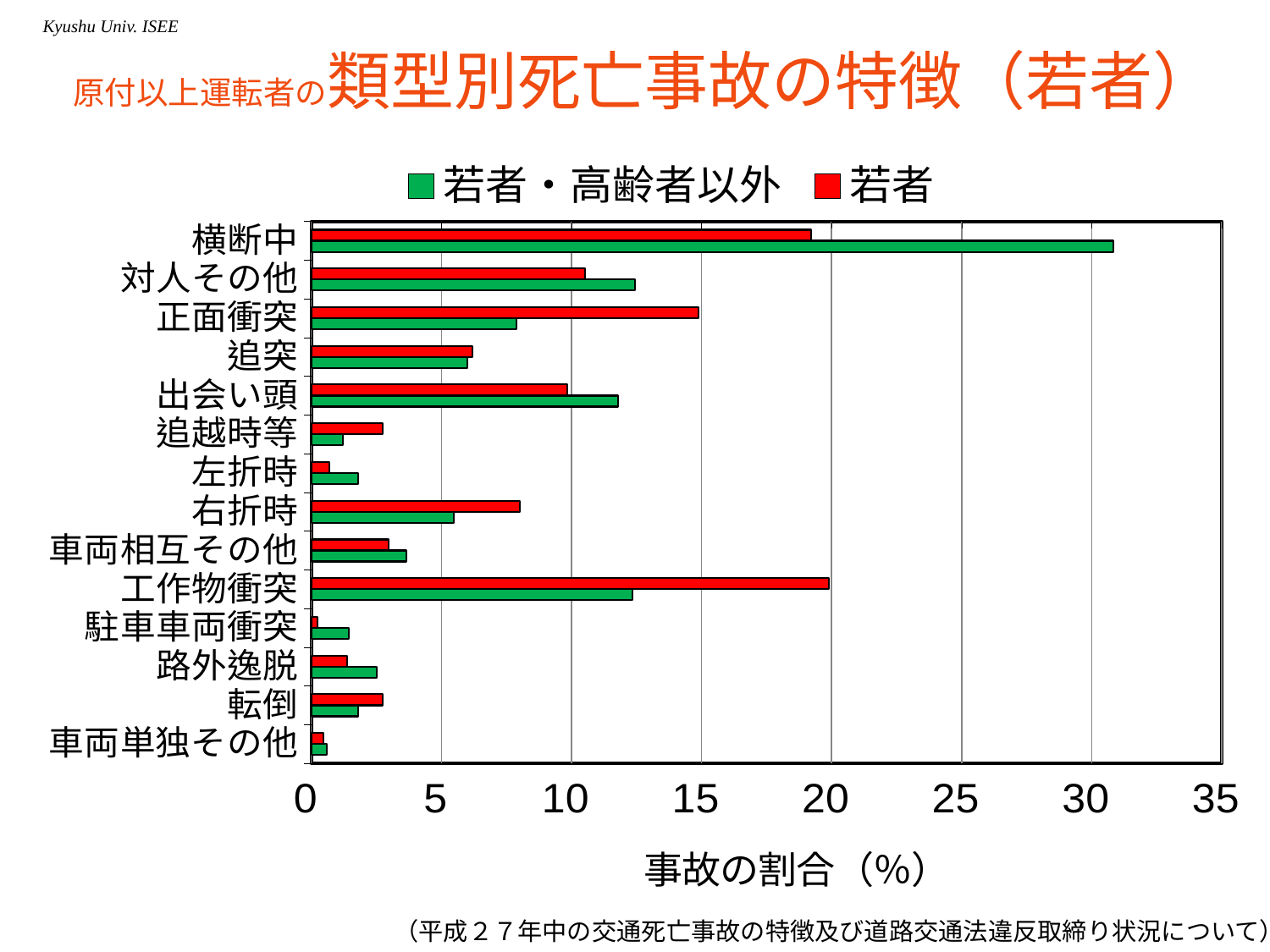

# 原付以上運転者の類型別死亡事故の特徴（若者）

### Chart

| Category | 若者 | 若者・高齢者以外 |
|---|---|---|
| 横断中 | 19.22196796338673 | 30.84415584415585 |
| 対人その他 | 10.52631578947368 | 12.430426716141 |
| 正面衝突 | 14.8741418764302 | 7.884972170686454 |
| 追突 | 6.178489702517162 | 5.98330241187384 |
| 出会い頭 | 9.839816933638447 | 11.78107606679035 |
| 追越時等 | 2.745995423340961 | 1.205936920222634 |
| 左折時 | 0.68649885583524 | 1.808905380333952 |
| 右折時 | 8.009153318077804 | 5.47309833024119 |
| 車両相互その他 | 2.97482837528604 | 3.664192949907235 |
| 工作物衝突 | 19.90846681922195 | 12.33766233766234 |
| 駐車車両衝突 | 0.22883295194508 | 1.437847866419295 |
| 路外逸脱 | 1.372997711670481 | 2.504638218923933 |
| 転倒 | 2.745995423340961 | 1.808905380333952 |
| 車両単独その他 | 0.45766590389016 | 0.602968460111317 |
（平成２７年中の交通死亡事故の特徴及び道路交通法違反取締り状況について）